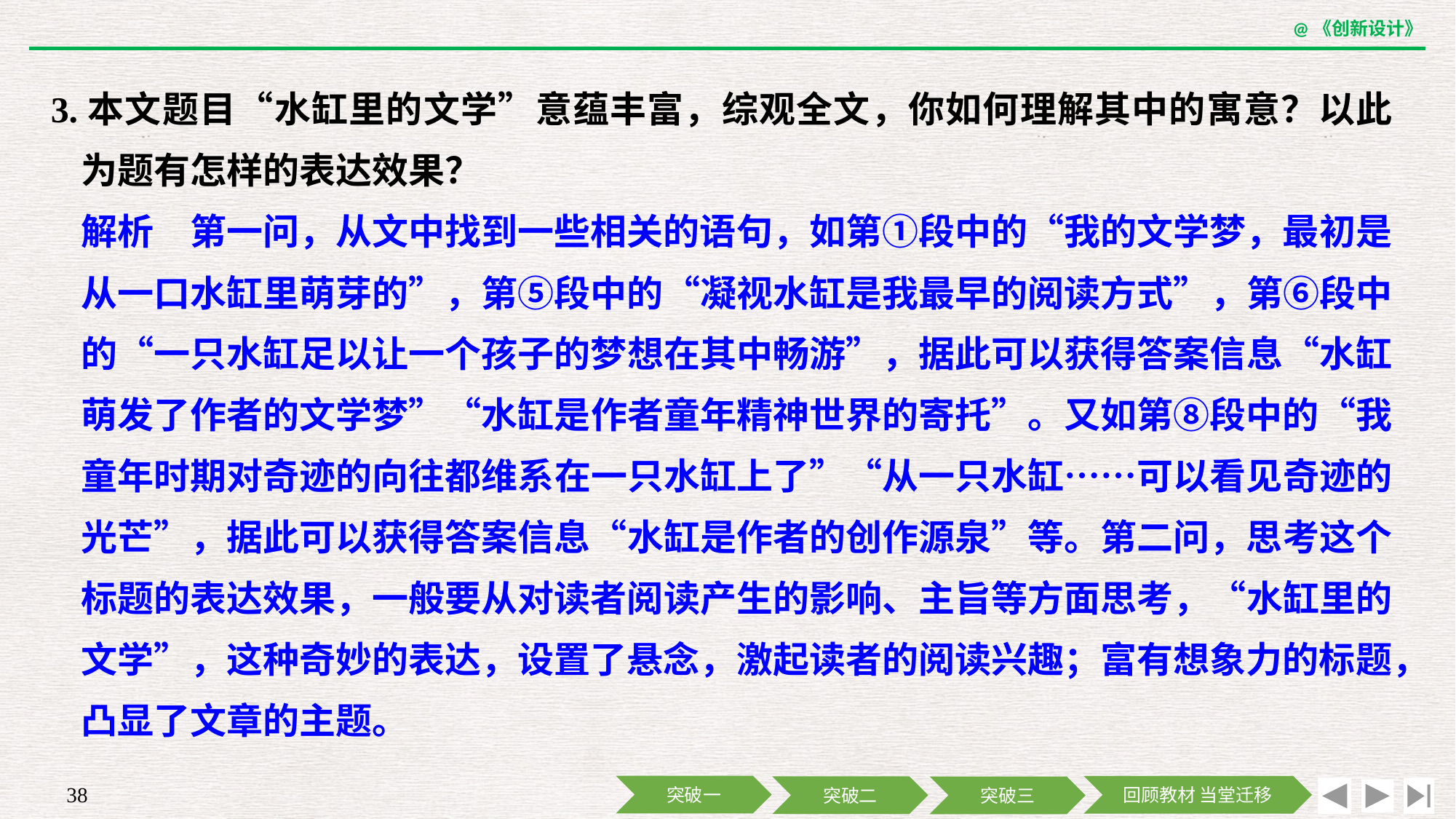

3.本文题目“水缸里的文学”意蕴丰富，综观全文，你如何理解其中的寓意？以此为题有怎样的表达效果？
	解析　第一问，从文中找到一些相关的语句，如第①段中的“我的文学梦，最初是从一口水缸里萌芽的”，第⑤段中的“凝视水缸是我最早的阅读方式”，第⑥段中的“一只水缸足以让一个孩子的梦想在其中畅游”，据此可以获得答案信息“水缸萌发了作者的文学梦”“水缸是作者童年精神世界的寄托”。又如第⑧段中的“我童年时期对奇迹的向往都维系在一只水缸上了”“从一只水缸……可以看见奇迹的光芒”，据此可以获得答案信息“水缸是作者的创作源泉”等。第二问，思考这个标题的表达效果，一般要从对读者阅读产生的影响、主旨等方面思考，“水缸里的文学”，这种奇妙的表达，设置了悬念，激起读者的阅读兴趣；富有想象力的标题，凸显了文章的主题。